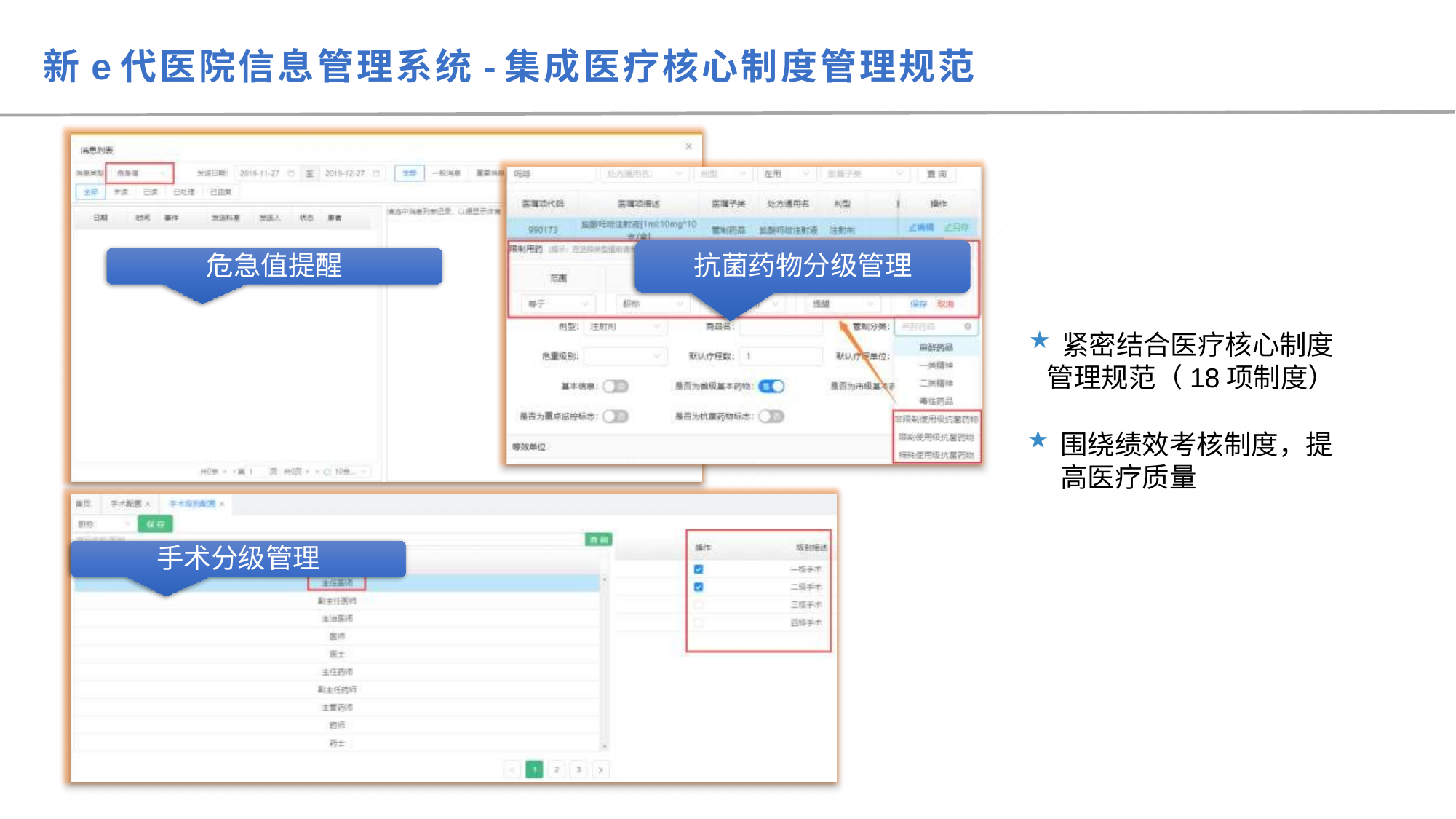

# 新e代医院信息管理系统-集成医疗核心制度管理规范

危急值提醒
抗菌药物分级管理

紧密结合医疗核心制度
管理规范（18项制度）

围绕绩效考核制度，提 高医疗质量

手术分级管理